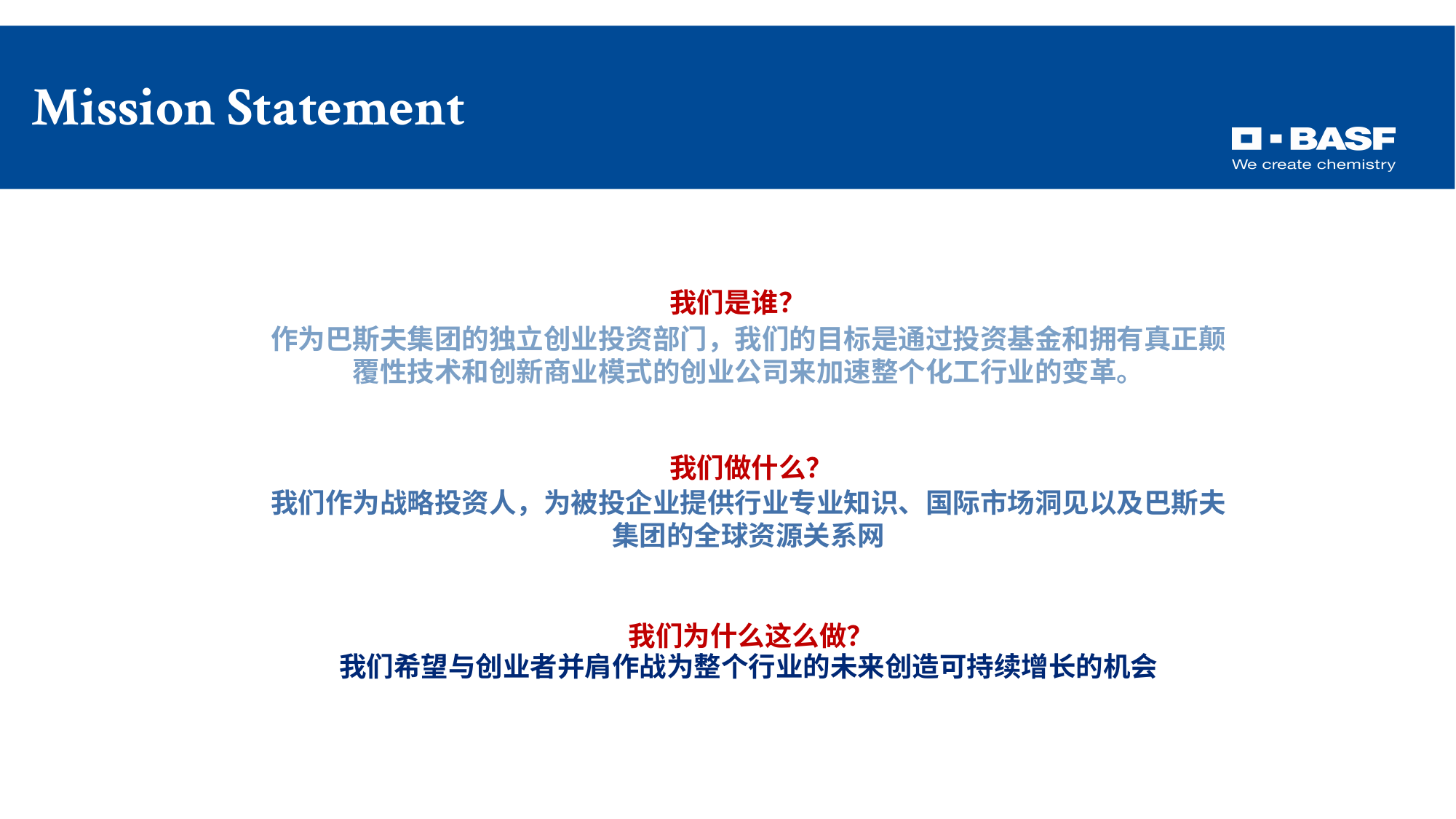

Mission Statement
我们是谁？
作为巴斯夫集团的独立创业投资部门，我们的目标是通过投资基金和拥有真正颠覆性技术和创新商业模式的创业公司来加速整个化工行业的变革。

我们作为战略投资人，为被投企业提供行业专业知识、国际市场洞见以及巴斯夫集团的全球资源关系网

我们希望与创业者并肩作战为整个行业的未来创造可持续增长的机会
我们做什么？
我们为什么这么做？